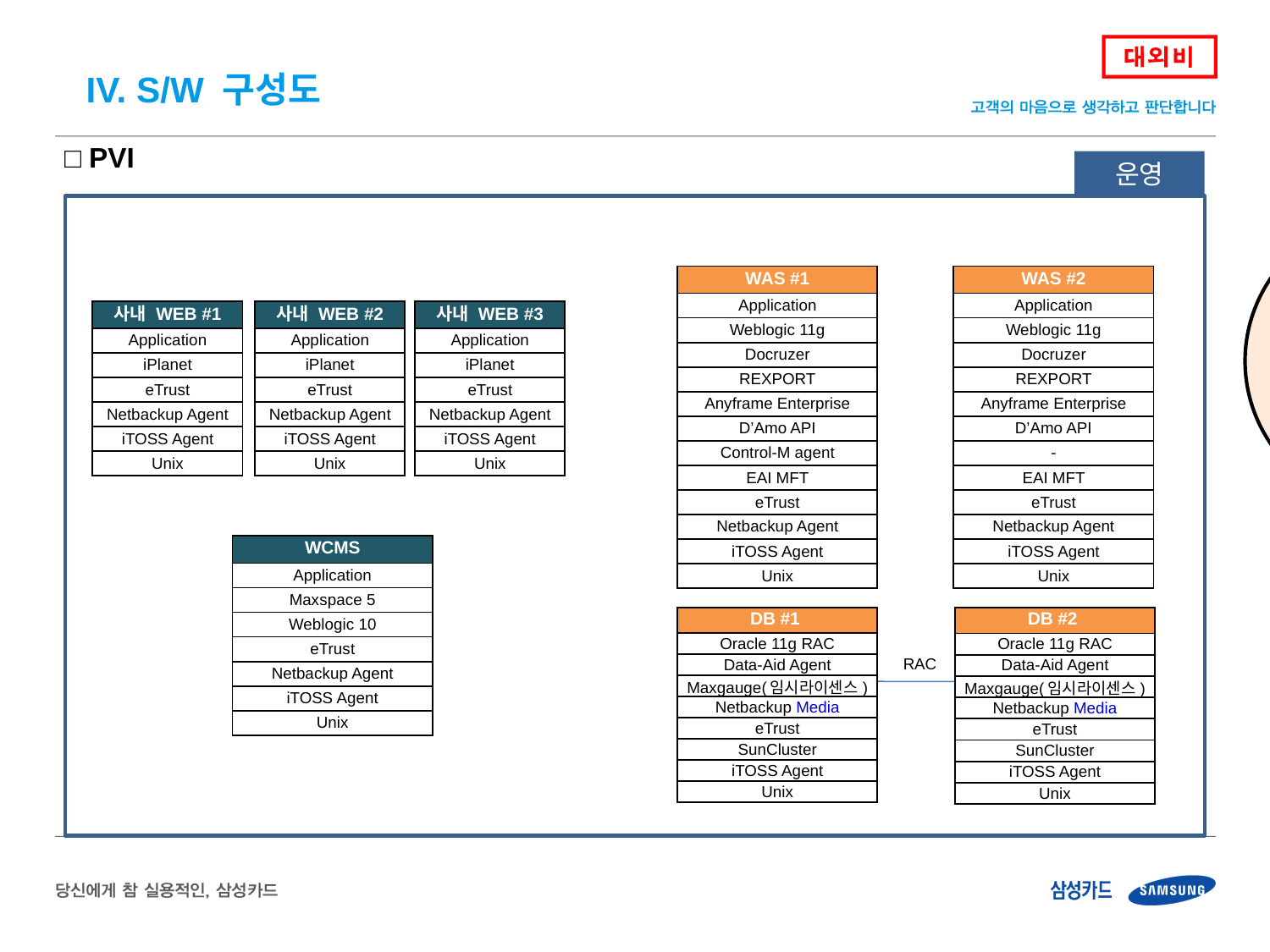

IV. S/W 구성도
□ PVI
운영

영실 작성
| WAS #1 |
| --- |
| Application |
| Weblogic 11g |
| Docruzer |
| REXPORT |
| Anyframe Enterprise |
| D’Amo API |
| Control-M agent |
| EAI MFT |
| eTrust |
| Netbackup Agent |
| iTOSS Agent |
| Unix |
| WAS #2 |
| --- |
| Application |
| Weblogic 11g |
| Docruzer |
| REXPORT |
| Anyframe Enterprise |
| D’Amo API |
| - |
| EAI MFT |
| eTrust |
| Netbackup Agent |
| iTOSS Agent |
| Unix |
| 사내 WEB #1 |
| --- |
| Application |
| iPlanet |
| eTrust |
| Netbackup Agent |
| iTOSS Agent |
| Unix |
| 사내 WEB #2 |
| --- |
| Application |
| iPlanet |
| eTrust |
| Netbackup Agent |
| iTOSS Agent |
| Unix |
| 사내 WEB #3 |
| --- |
| Application |
| iPlanet |
| eTrust |
| Netbackup Agent |
| iTOSS Agent |
| Unix |
| WCMS |
| --- |
| Application |
| Maxspace 5 |
| Weblogic 10 |
| eTrust |
| Netbackup Agent |
| iTOSS Agent |
| Unix |
| DB #1 |
| --- |
| Oracle 11g RAC |
| Data-Aid Agent |
| Maxgauge(임시라이센스) |
| Netbackup Media |
| eTrust |
| SunCluster |
| iTOSS Agent |
| Unix |
| DB #2 |
| --- |
| Oracle 11g RAC |
| Data-Aid Agent |
| Maxgauge(임시라이센스) |
| Netbackup Media |
| eTrust |
| SunCluster |
| iTOSS Agent |
| Unix |
RAC